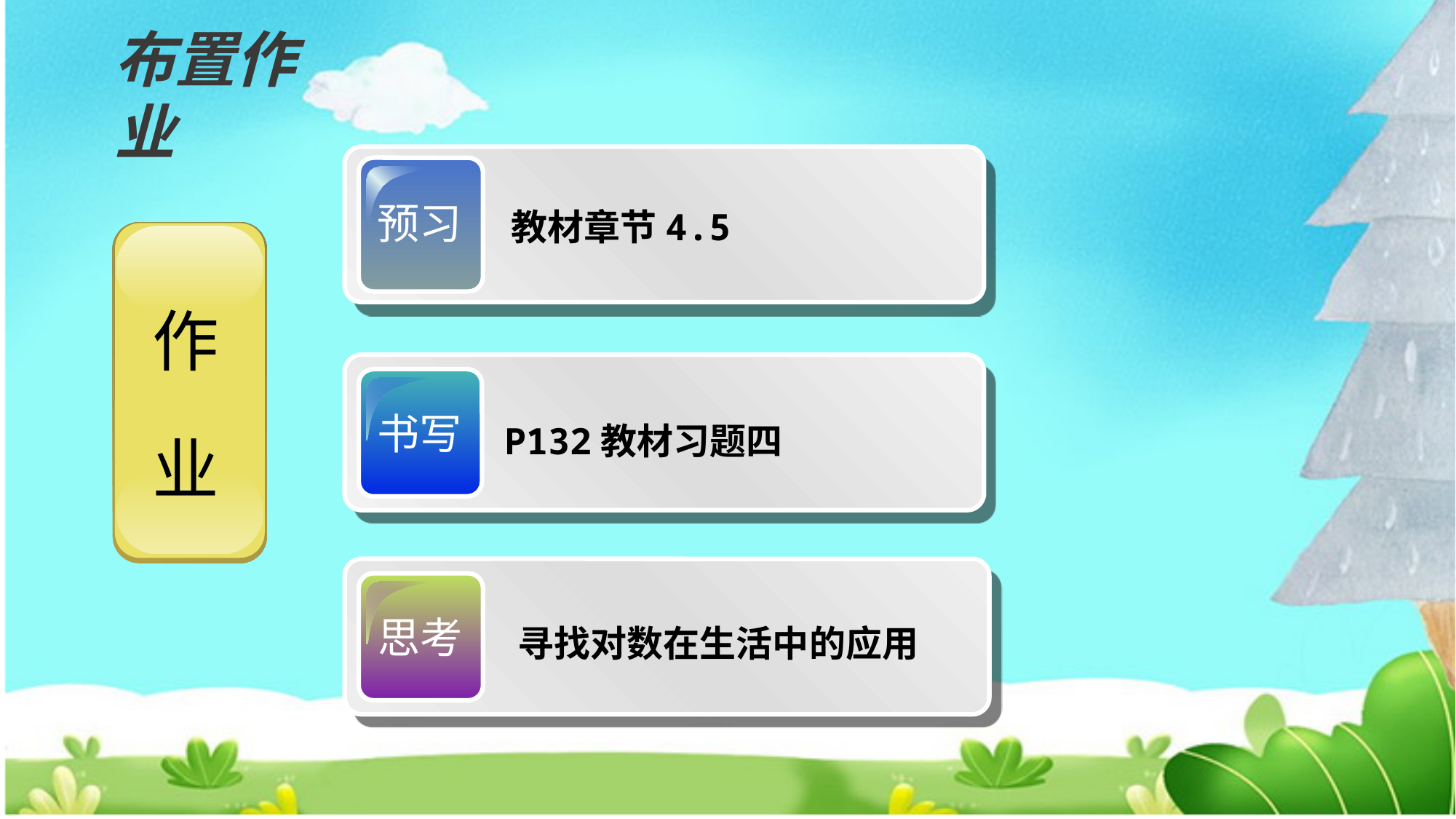

布置作业

预习
教材章节4.5

书写
P132教材习题四

思考
寻找对数在生活中的应用

作
业